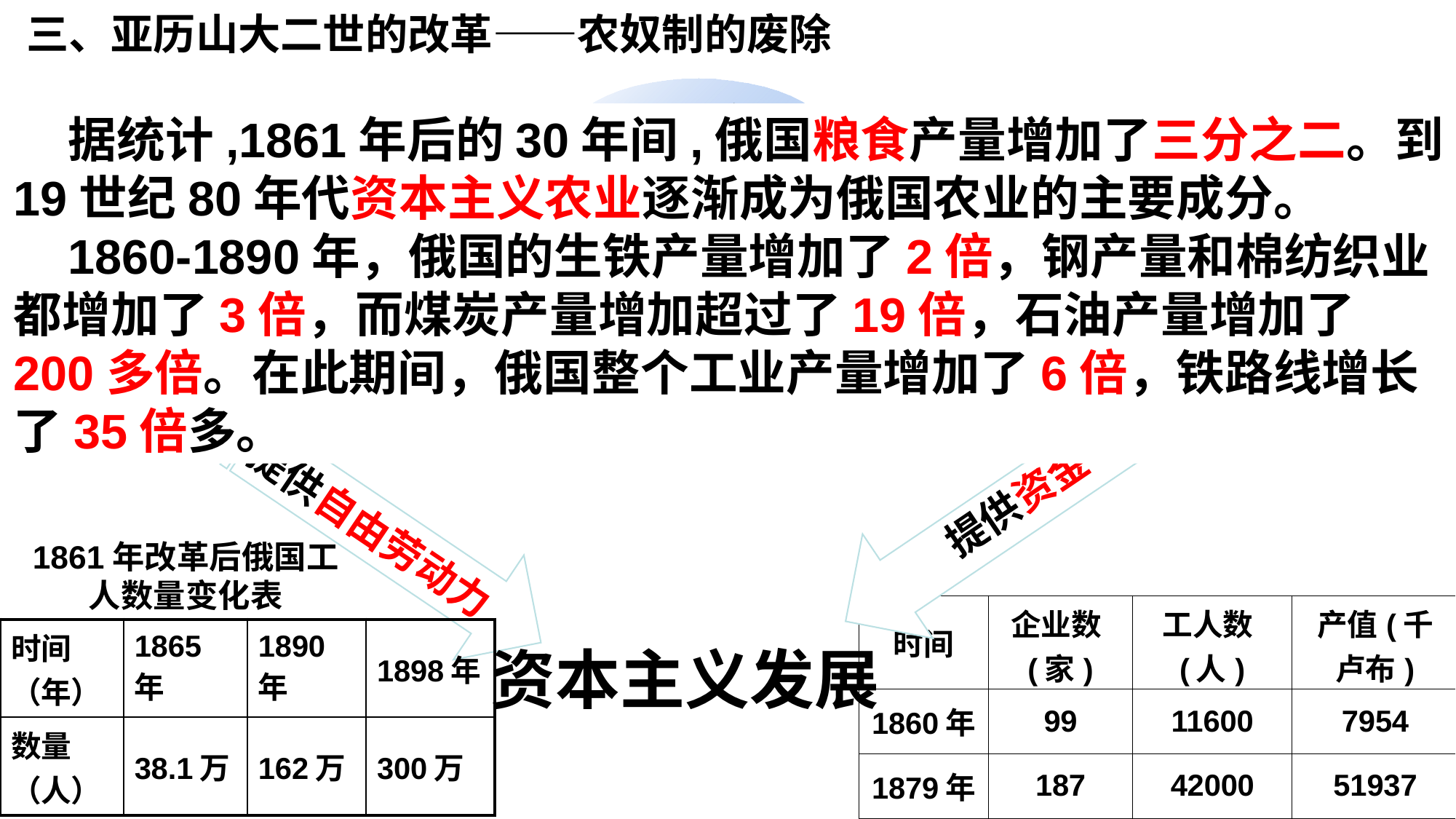

三、亚历山大二世的改革——农奴制的废除

内容
据统计,1861年后的30年间,俄国粮食产量增加了三分之二。到19世纪80年代资本主义农业逐渐成为俄国农业的主要成分。
1860-1890年，俄国的生铁产量增加了2倍，钢产量和棉纺织业都增加了3倍，而煤炭产量增加超过了19倍，石油产量增加了200多倍。在此期间，俄国整个工业产量增加了6倍，铁路线增长了35倍多。

农奴获得人身自由，可以改变身份，自由转换职业；

农奴在获得解放的同时，可以获得一份土地，但必须高价赎买

提供资金
提供自由劳动力
1861年改革后俄国工人数量变化表
| 时间 | 企业数(家) | 工人数(人) | 产值(千卢布) |
| --- | --- | --- | --- |
| 1860年 | 99 | 11600 | 7954 |
| 1879年 | 187 | 42000 | 51937 |
| 时间（年） | 1865年 | 1890年 | 1898年 |
| --- | --- | --- | --- |
| 数量（人） | 38.1万 | 162万 | 300万 |
资本主义发展